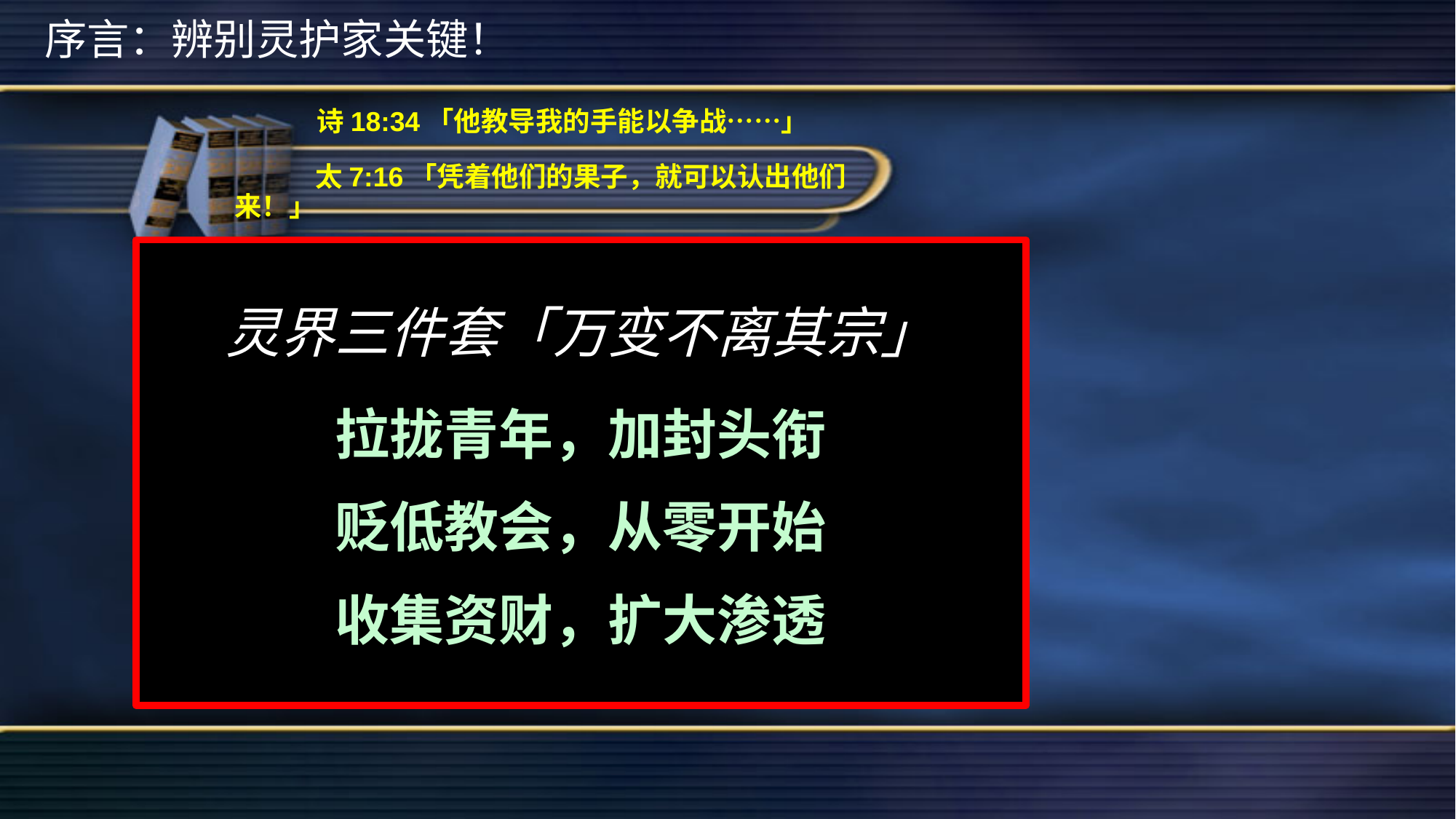

序言：辨别灵护家关键！
         诗18:34「他教导我的手能以争战……」
            太7:16「凭着他们的果子，就可以认出他们来！」

灵界三件套「万变不离其宗」
拉拢青年，加封头衔
贬低教会，从零开始
收集资财，扩大渗透